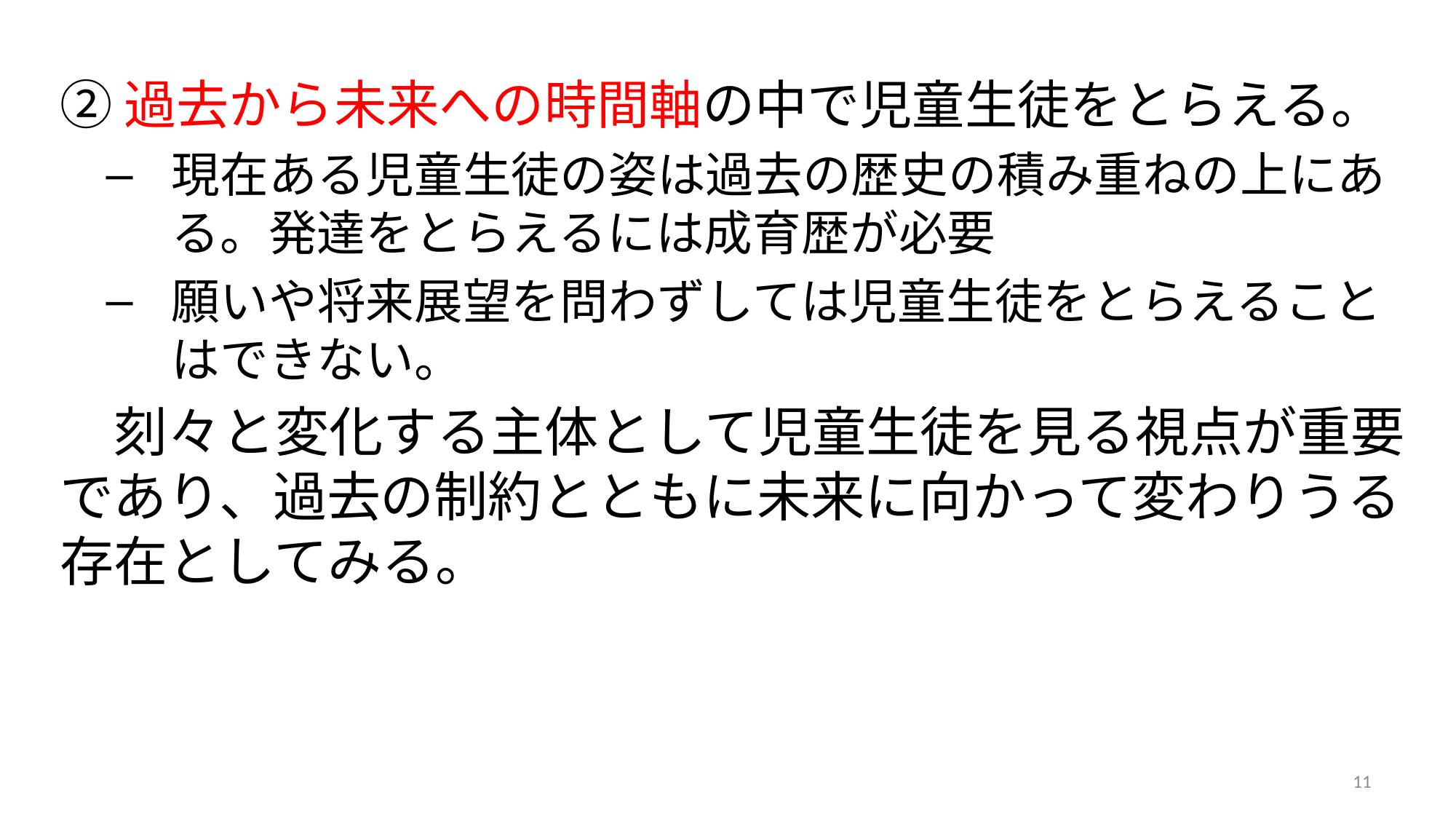

②過去から未来への時間軸の中で児童生徒をとらえる。
現在ある児童生徒の姿は過去の歴史の積み重ねの上にある。発達をとらえるには成育歴が必要
願いや将来展望を問わずしては児童生徒をとらえることはできない。
　刻々と変化する主体として児童生徒を見る視点が重要であり、過去の制約とともに未来に向かって変わりうる存在としてみる。

11